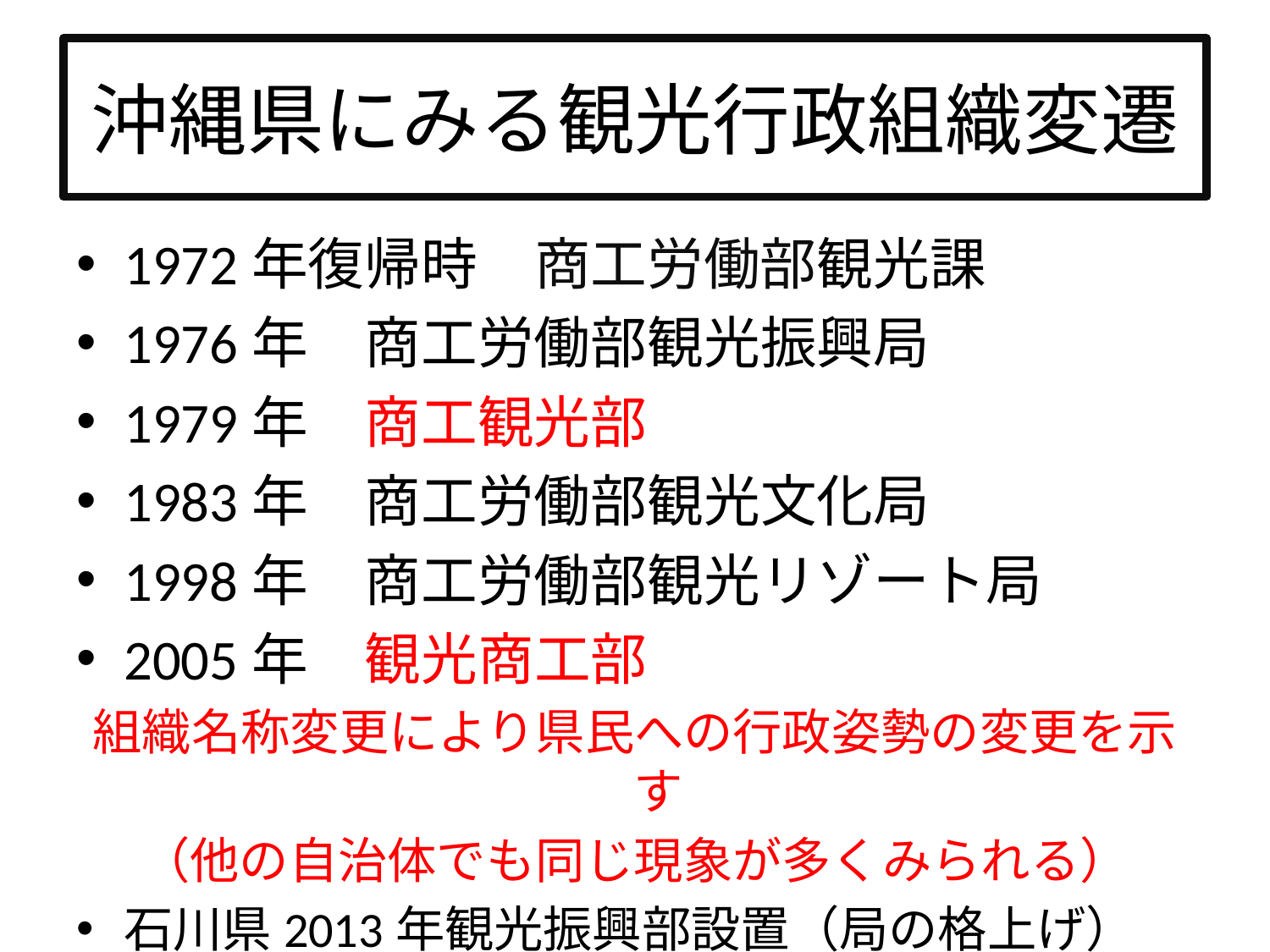

# 沖縄県にみる観光行政組織変遷
1972年復帰時　商工労働部観光課
1976年　商工労働部観光振興局
1979年　商工観光部
1983年　商工労働部観光文化局
1998年　商工労働部観光リゾート局
2005年　観光商工部
組織名称変更により県民への行政姿勢の変更を示す
（他の自治体でも同じ現象が多くみられる）
石川県2013年観光振興部設置（局の格上げ）